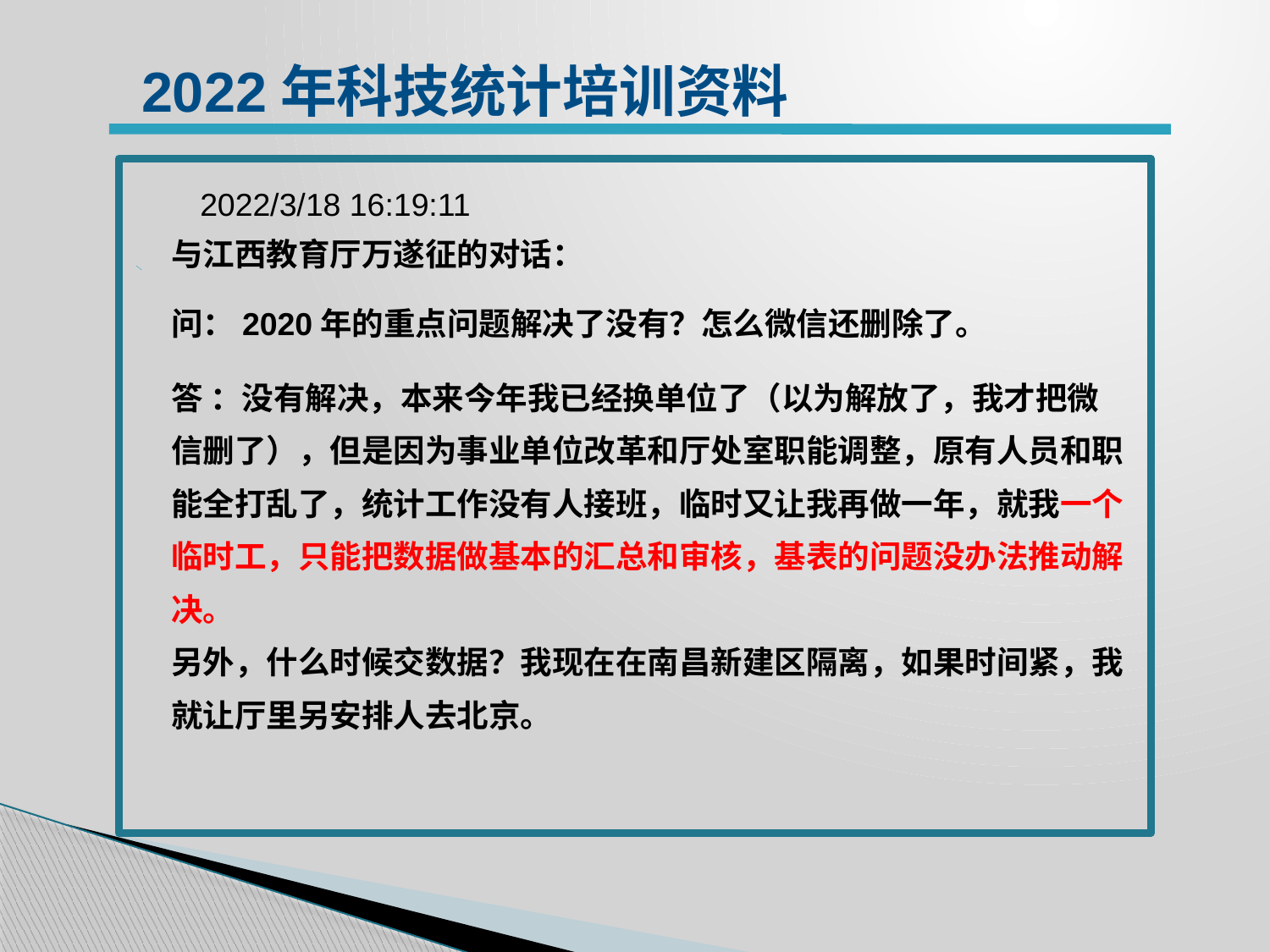

2022年科技统计培训资料

2022/3/18 16:19:11
与江西教育厅万遂征的对话：
问：2020年的重点问题解决了没有？怎么微信还删除了。
答 ：没有解决，本来今年我已经换单位了（以为解放了，我才把微信删了），但是因为事业单位改革和厅处室职能调整，原有人员和职能全打乱了，统计工作没有人接班，临时又让我再做一年，就我一个临时工，只能把数据做基本的汇总和审核，基表的问题没办法推动解决。
另外，什么时候交数据？我现在在南昌新建区隔离，如果时间紧，我就让厅里另安排人去北京。